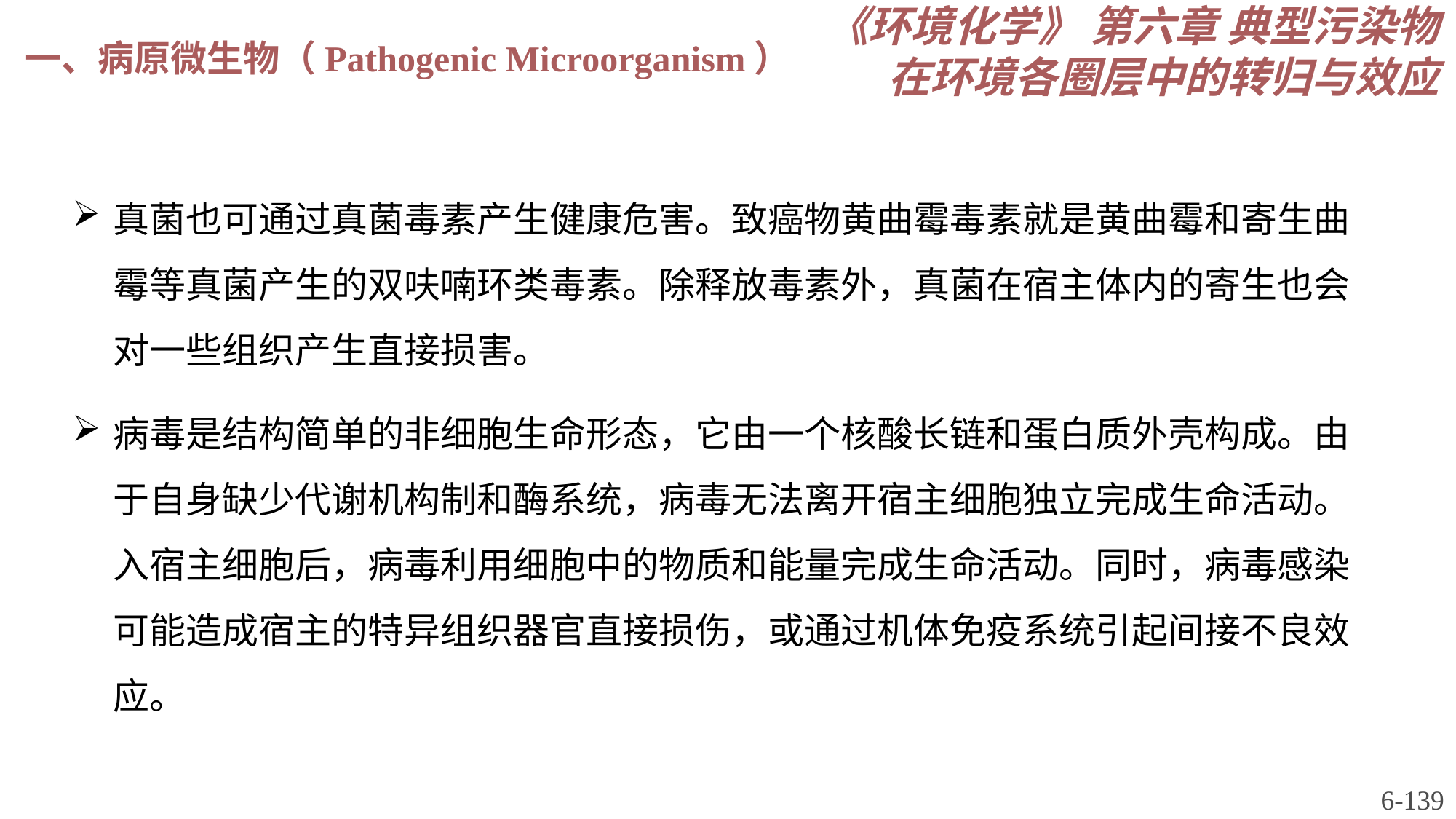

《环境化学》 第六章 典型污染物在环境各圈层中的转归与效应
一、病原微生物（Pathogenic Microorganism）
真菌也可通过真菌毒素产生健康危害。致癌物黄曲霉毒素就是黄曲霉和寄生曲霉等真菌产生的双呋喃环类毒素。除释放毒素外，真菌在宿主体内的寄生也会对一些组织产生直接损害。
病毒是结构简单的非细胞生命形态，它由一个核酸长链和蛋白质外壳构成。由于自身缺少代谢机构制和酶系统，病毒无法离开宿主细胞独立完成生命活动。入宿主细胞后，病毒利用细胞中的物质和能量完成生命活动。同时，病毒感染可能造成宿主的特异组织器官直接损伤，或通过机体免疫系统引起间接不良效应。
6-139